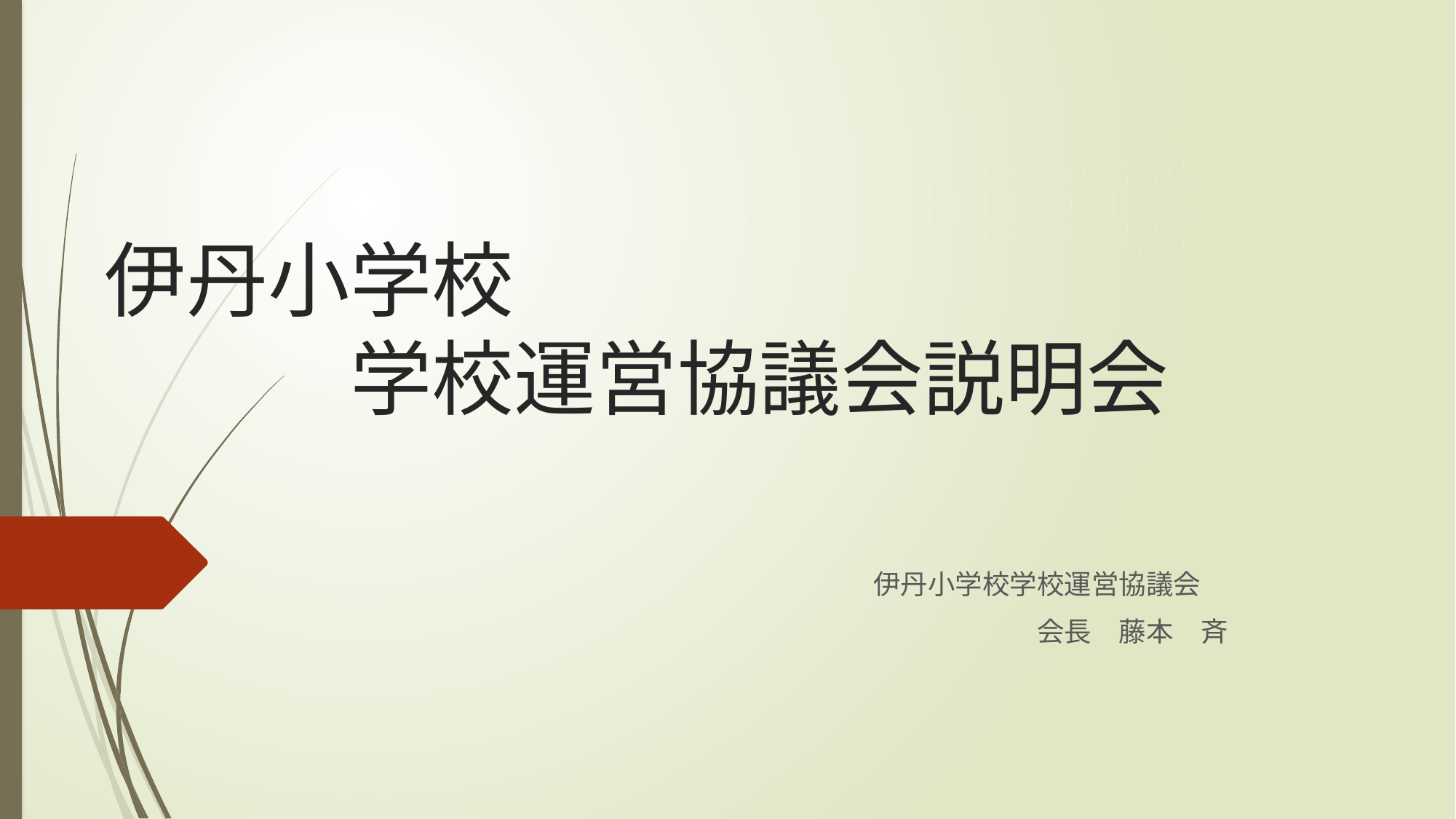

# 伊丹小学校 　　　学校運営協議会説明会
伊丹小学校学校運営協議会
　　　　　　会長　藤本　斉